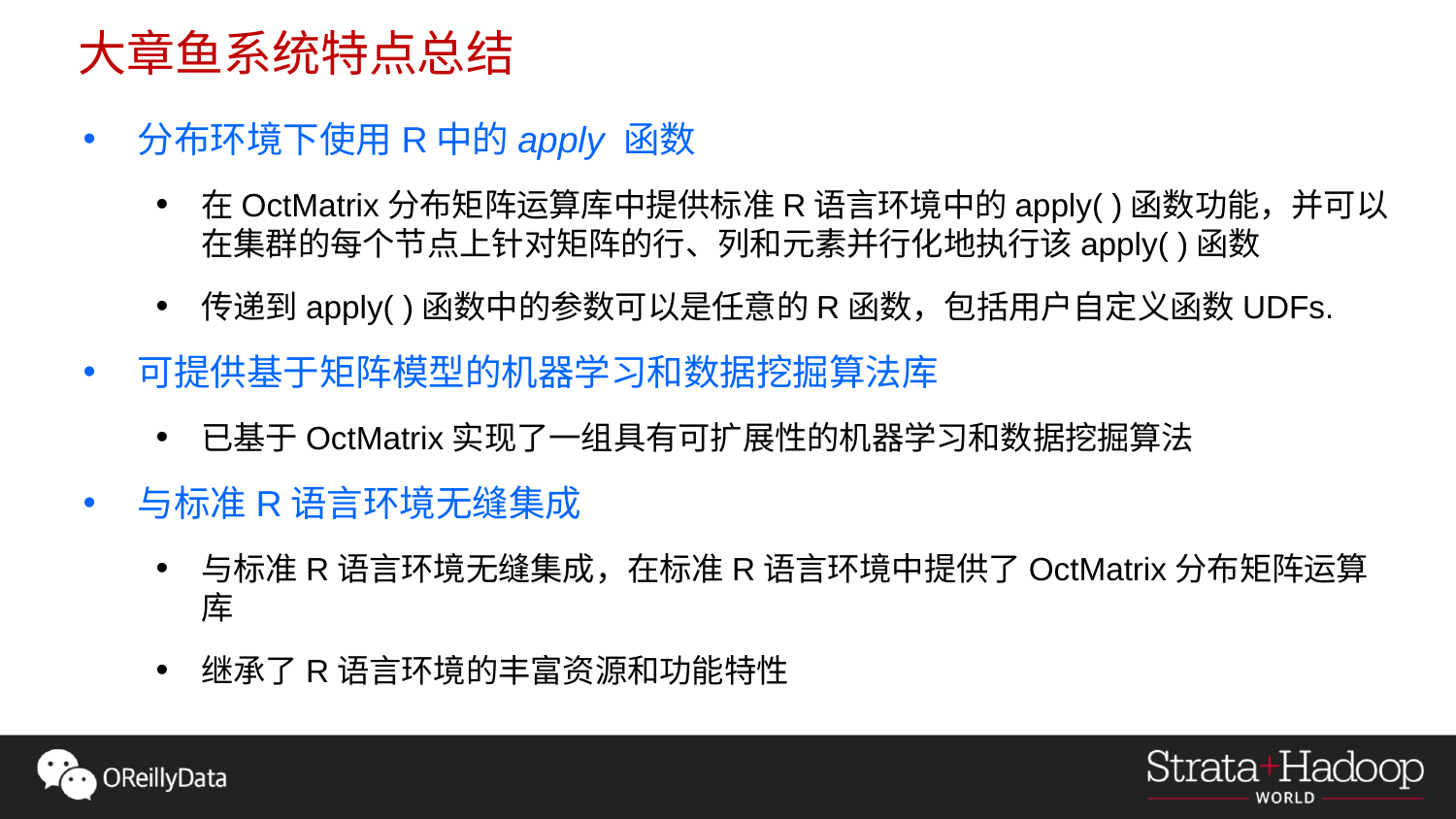

# 大章鱼系统特点总结
分布环境下使用R中的apply 函数
在OctMatrix分布矩阵运算库中提供标准R语言环境中的apply( )函数功能，并可以在集群的每个节点上针对矩阵的行、列和元素并行化地执行该apply( )函数
传递到apply( )函数中的参数可以是任意的R函数，包括用户自定义函数UDFs.
可提供基于矩阵模型的机器学习和数据挖掘算法库
已基于OctMatrix实现了一组具有可扩展性的机器学习和数据挖掘算法
与标准R语言环境无缝集成
与标准R语言环境无缝集成，在标准R语言环境中提供了OctMatrix分布矩阵运算库
继承了R语言环境的丰富资源和功能特性